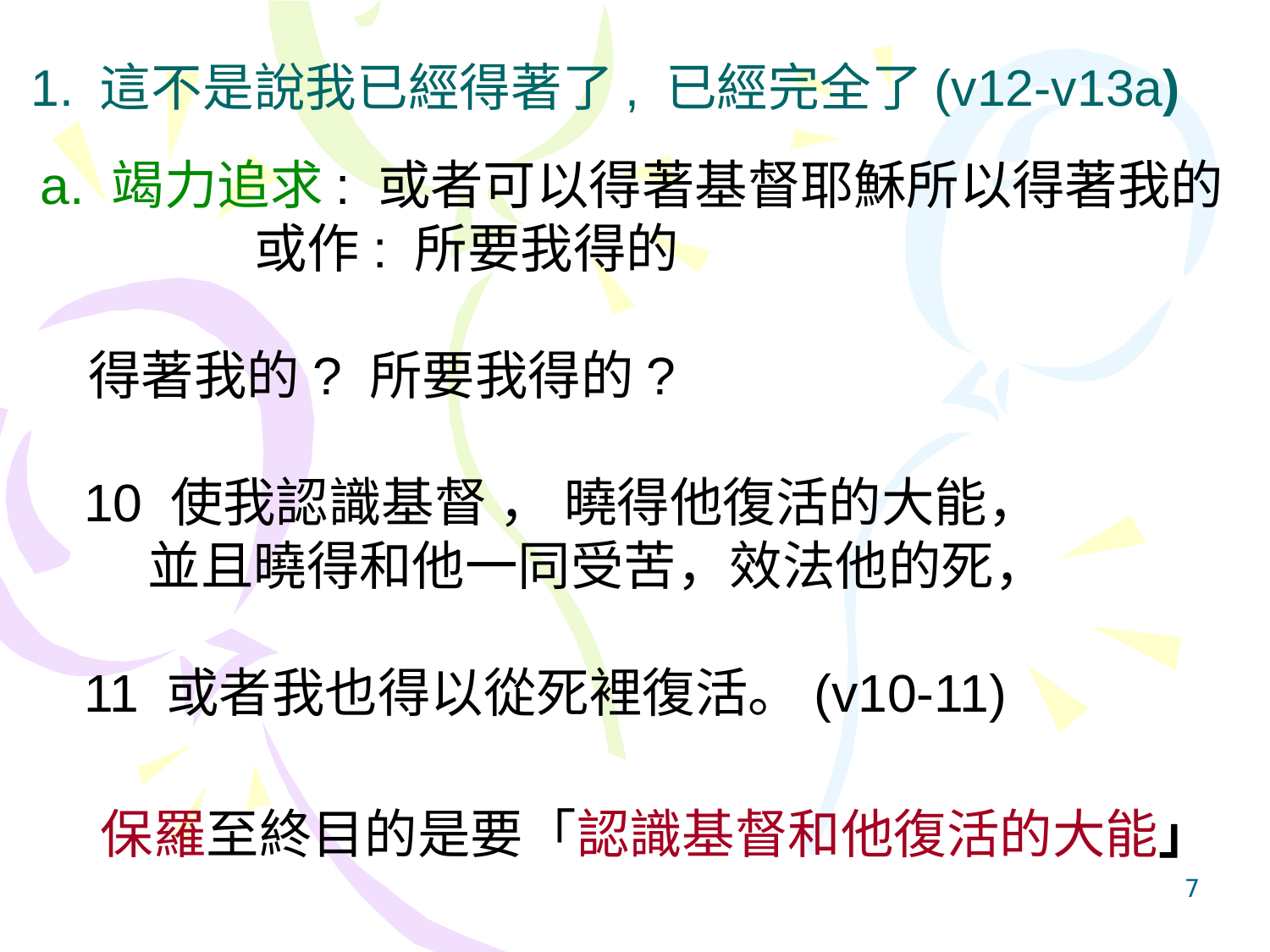

# 1. 這不是說我已經得著了, 已經完全了(v12-v13a)
a. 竭力追求: 或者可以得著基督耶穌所以得著我的
                 或作: 所要我得的

   得著我的? 所要我得的?

   10 使我認識基督 ， 曉得他復活的大能，
        並且曉得和他一同受苦，效法他的死，

   11 或者我也得以從死裡復活。(v10-11)

    保羅至終目的是要「認識基督和他復活的大能」
7